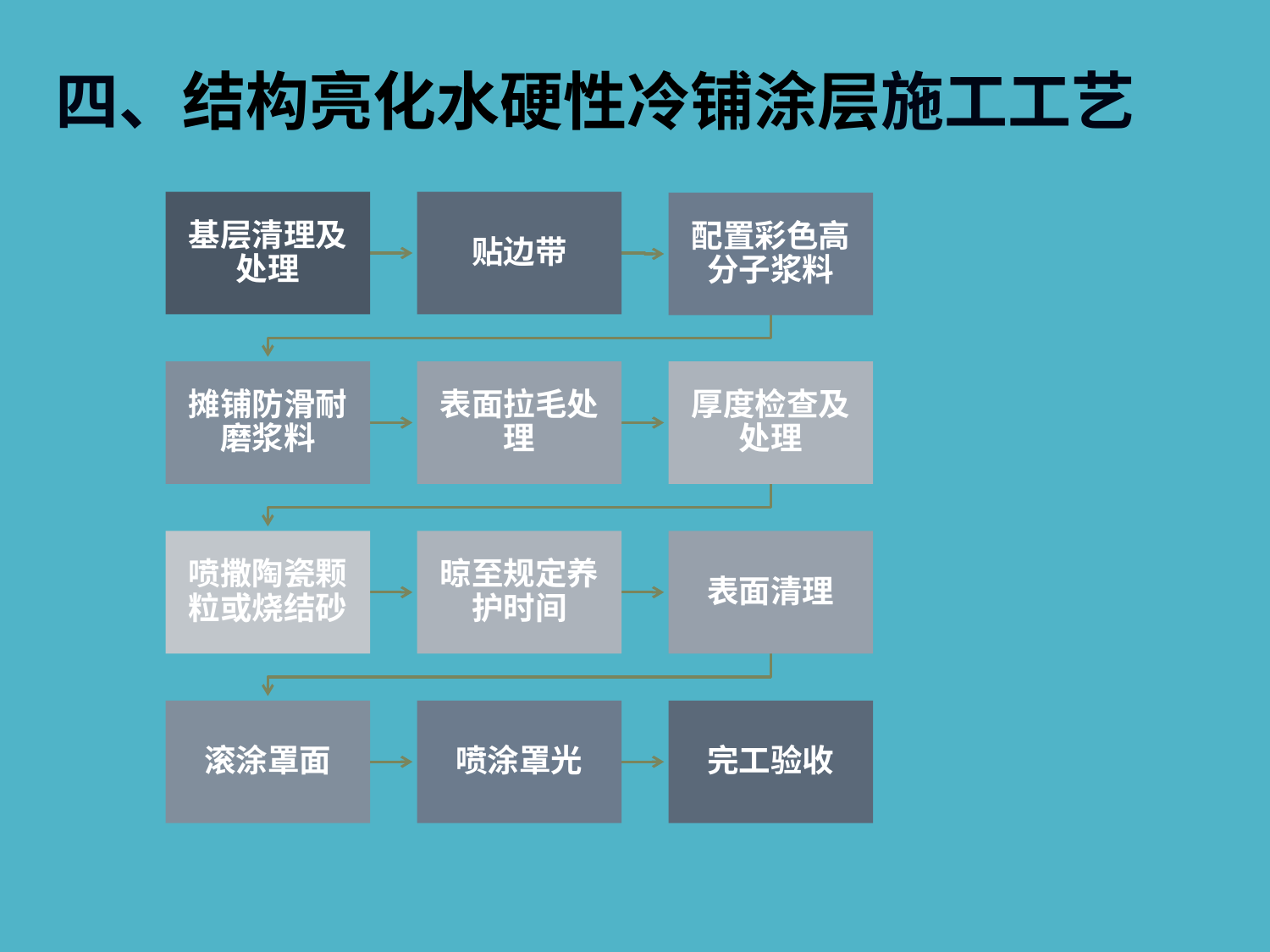

四、结构亮化水硬性冷铺涂层施工工艺

基层清理及处理

贴边带

配置彩色高分子浆料

摊铺防滑耐磨浆料

表面拉毛处理

厚度检查及处理

喷撒陶瓷颗粒或烧结砂

晾至规定养护时间

表面清理

滚涂罩面

喷涂罩光
完工验收